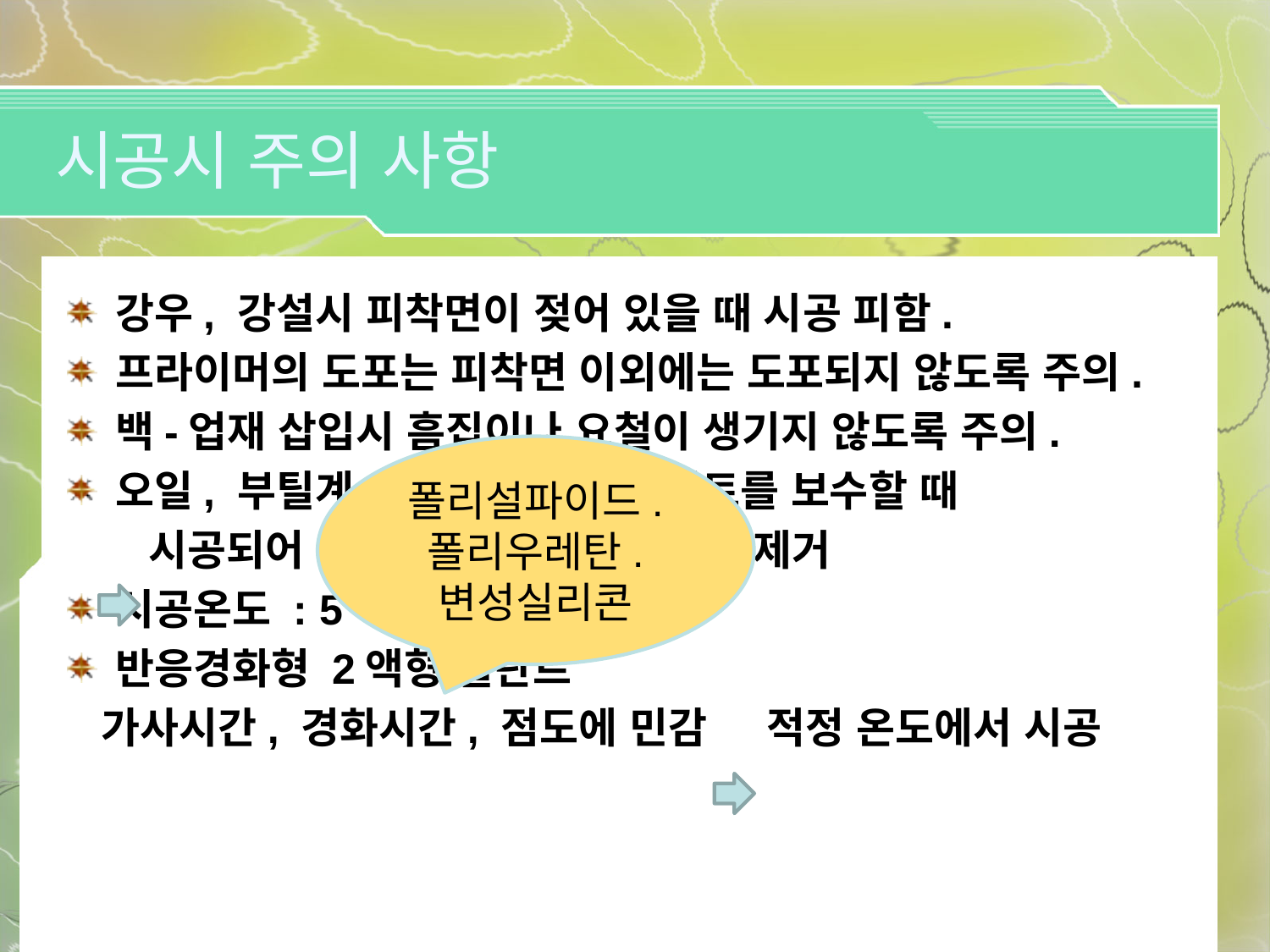

# 시공시 주의 사항
강우, 강설시 피착면이 젖어 있을 때 시공 피함.
프라이머의 도포는 피착면 이외에는 도포되지 않도록 주의.
백-업재 삽입시 흠집이나 요철이 생기지 않도록 주의.
오일, 부틸계 코킹을 사용한 조인트를 보수할 때
      시공되어 있는 구 코킹재를 완전히 제거
시공온도 : 5℃ - 35℃
반응경화형 2액형 실란트
  가사시간, 경화시간, 점도에 민감     적정 온도에서 시공

폴리설파이드.
폴리우레탄. 변성실리콘